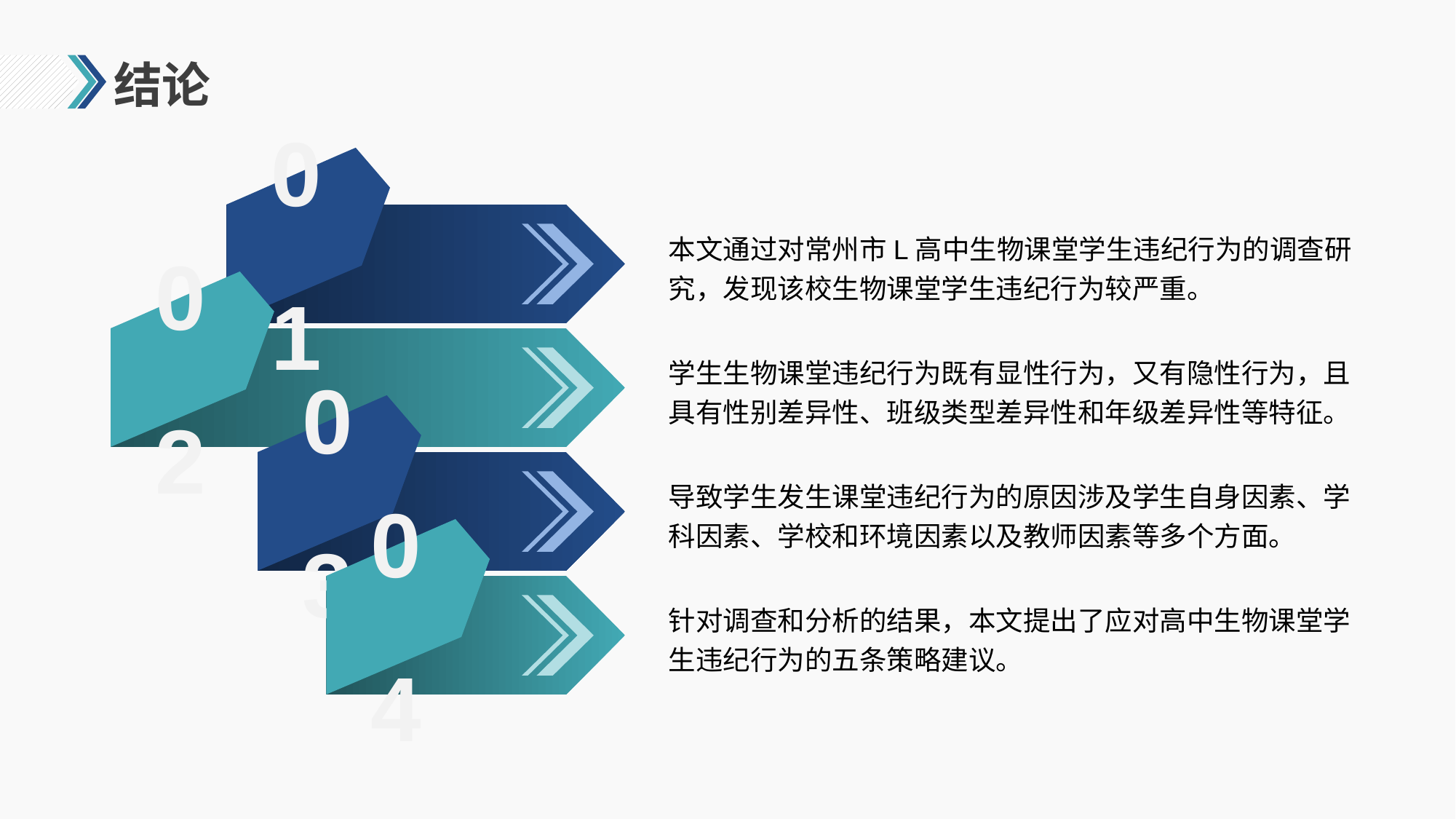

# 结论

01

本文通过对常州市L高中生物课堂学生违纪行为的调查研究，发现该校生物课堂学生违纪行为较严重。

02

学生生物课堂违纪行为既有显性行为，又有隐性行为，且具有性别差异性、班级类型差异性和年级差异性等特征。

03

导致学生发生课堂违纪行为的原因涉及学生自身因素、学科因素、学校和环境因素以及教师因素等多个方面。

04

针对调查和分析的结果，本文提出了应对高中生物课堂学生违纪行为的五条策略建议。